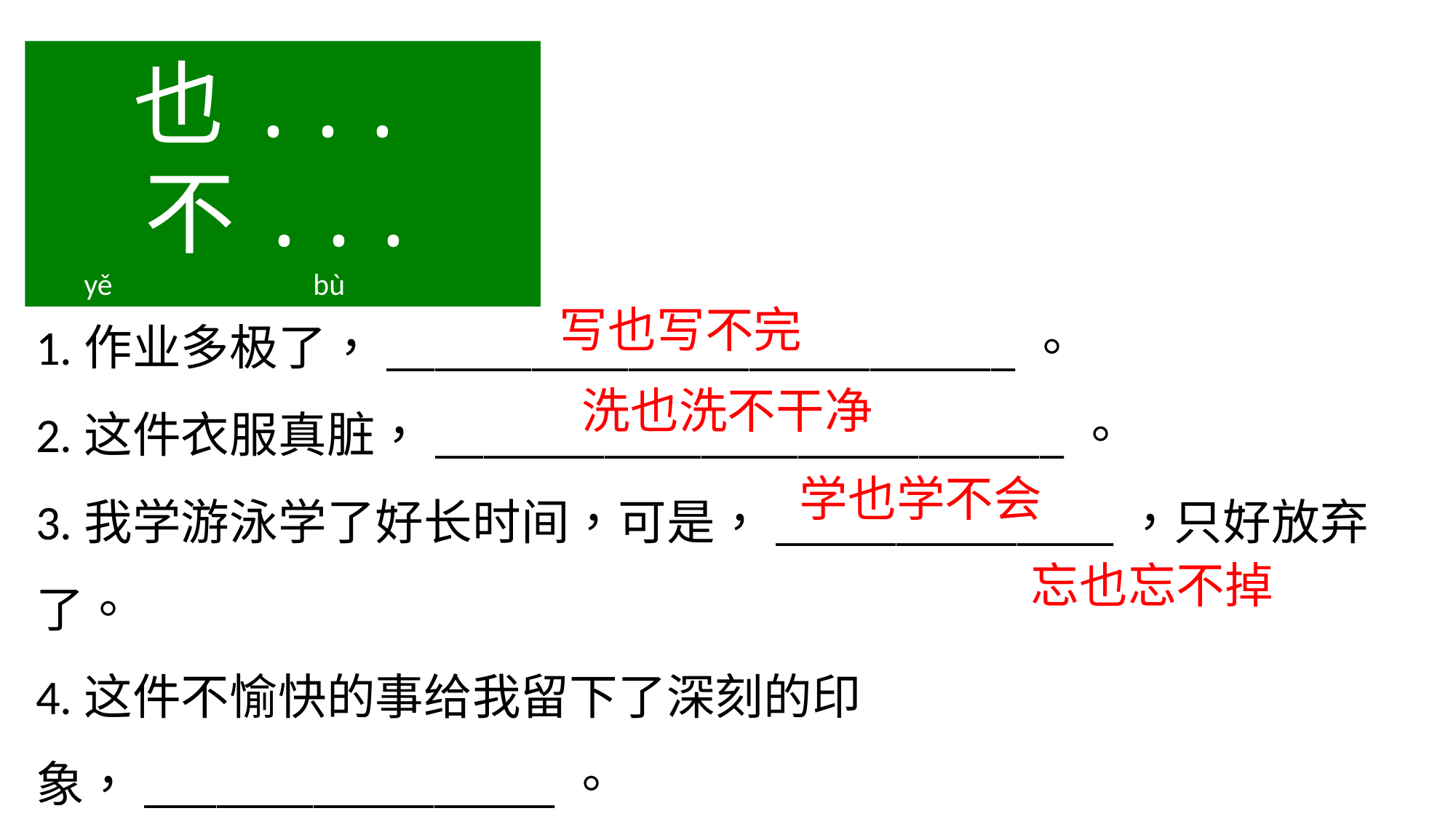

也...不...
       yě                             bù
1.作业多极了，__________________________。
2.这件衣服真脏，__________________________。
3.我学游泳学了好长时间，可是，______________，只好放弃了。
4.这件不愉快的事给我留下了深刻的印象，_________________。
写也写不完
洗也洗不干净
学也学不会
忘也忘不掉